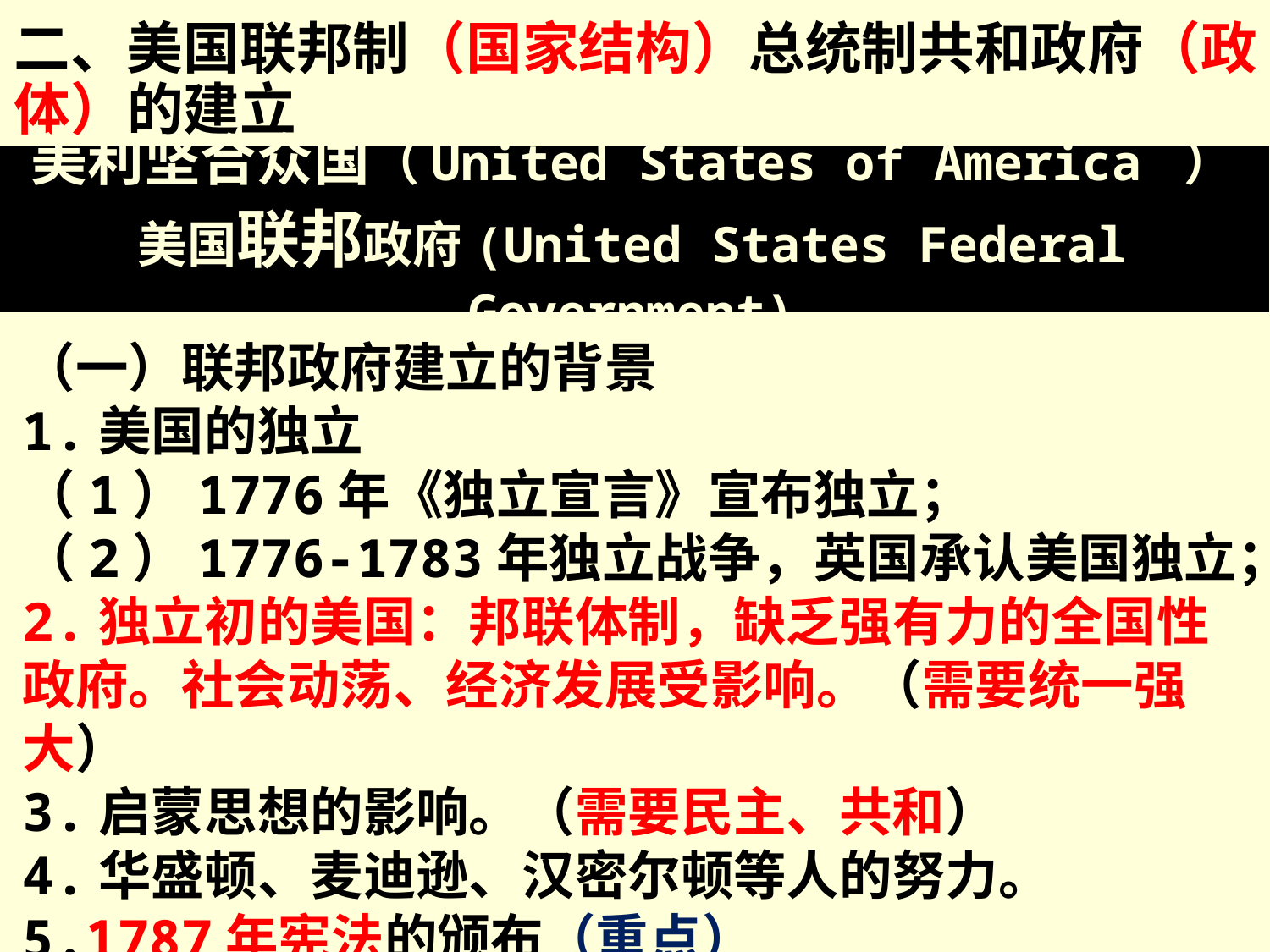

二、美国联邦制（国家结构）总统制共和政府（政体）的建立
# 美利坚合众国（United States of America ） 美国联邦政府(United States Federal Government)
（一）联邦政府建立的背景
1.美国的独立
（1）1776年《独立宣言》宣布独立；
（2）1776-1783年独立战争，英国承认美国独立；
2.独立初的美国：邦联体制，缺乏强有力的全国性政府。社会动荡、经济发展受影响。（需要统一强大）
3.启蒙思想的影响。（需要民主、共和）
4.华盛顿、麦迪逊、汉密尔顿等人的努力。
5.1787年宪法的颁布（重点）